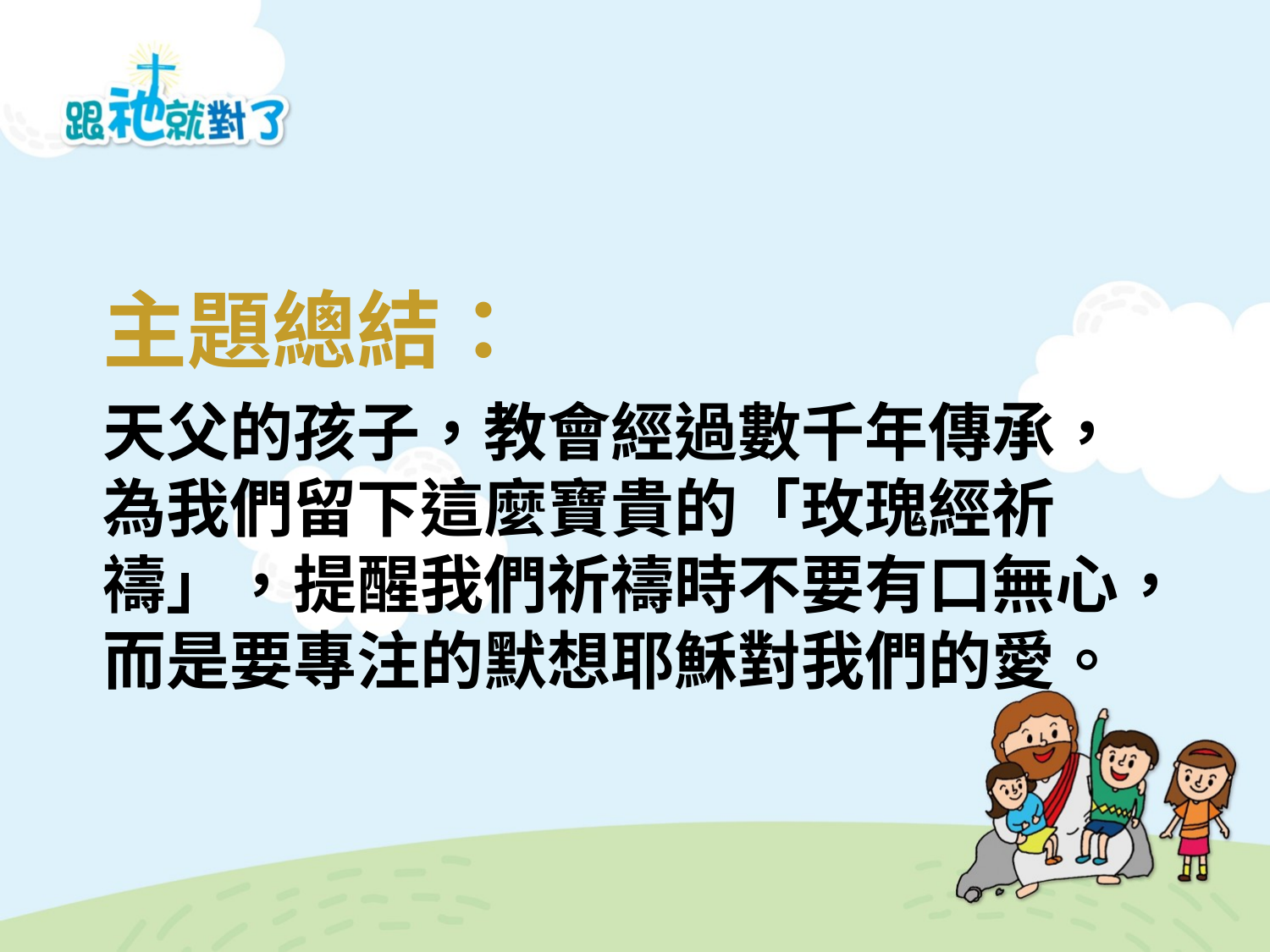

主題總結：
天父的孩子，教會經過數千年傳承，為我們留下這麼寶貴的「玫瑰經祈禱」，提醒我們祈禱時不要有口無心，而是要專注的默想耶穌對我們的愛。